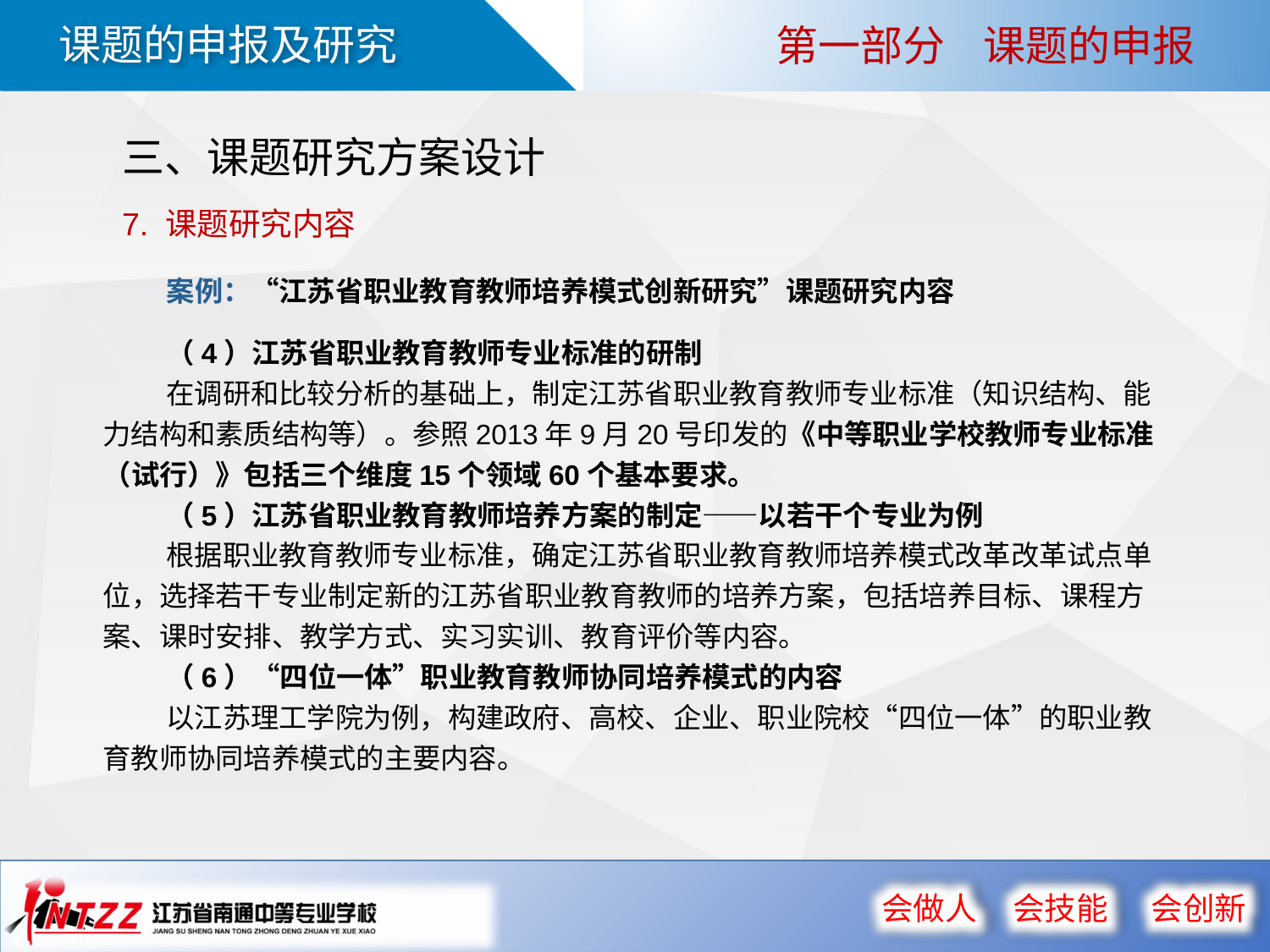

第一部分    课题的申报
三、课题研究方案设计
7. 课题研究内容
案例：“江苏省职业教育教师培养模式创新研究”课题研究内容
（4）江苏省职业教育教师专业标准的研制
在调研和比较分析的基础上，制定江苏省职业教育教师专业标准（知识结构、能力结构和素质结构等）。参照2013年9月20号印发的《中等职业学校教师专业标准（试行）》包括三个维度15个领域60个基本要求。
（5）江苏省职业教育教师培养方案的制定——以若干个专业为例
根据职业教育教师专业标准，确定江苏省职业教育教师培养模式改革改革试点单位，选择若干专业制定新的江苏省职业教育教师的培养方案，包括培养目标、课程方案、课时安排、教学方式、实习实训、教育评价等内容。
（6）“四位一体”职业教育教师协同培养模式的内容
以江苏理工学院为例，构建政府、高校、企业、职业院校“四位一体”的职业教育教师协同培养模式的主要内容。